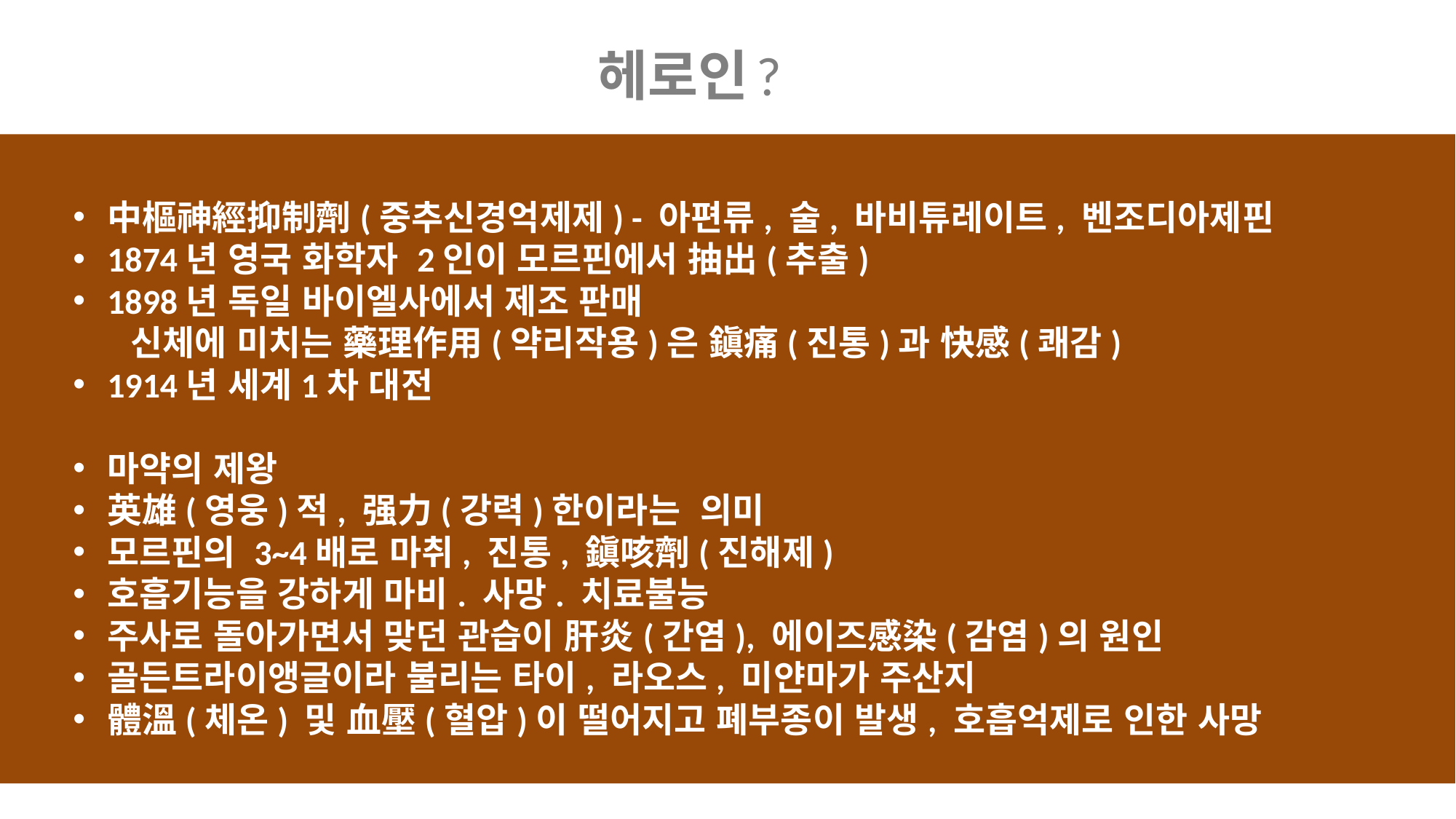

헤로인?

中樞神經抑制劑(중추신경억제제) - 아편류, 술, 바비튜레이트, 벤조디아제핀
1874년 영국 화학자 2인이 모르핀에서 抽出(추출)
1898년 독일 바이엘사에서 제조 판매
     신체에 미치는 藥理作用(약리작용)은 鎭痛(진통)과 快感(쾌감)
1914년 세계1차 대전

마약의 제왕
英雄(영웅)적, 强力(강력)한이라는  의미
모르핀의 3~4배로 마취, 진통, 鎭咳劑(진해제)
호흡기능을 강하게 마비. 사망. 치료불능
주사로 돌아가면서 맞던 관습이 肝炎(간염), 에이즈感染(감염)의 원인
골든트라이앵글이라 불리는 타이, 라오스, 미얀마가 주산지
體溫(체온) 및 血壓(혈압)이 떨어지고 폐부종이 발생, 호흡억제로 인한 사망